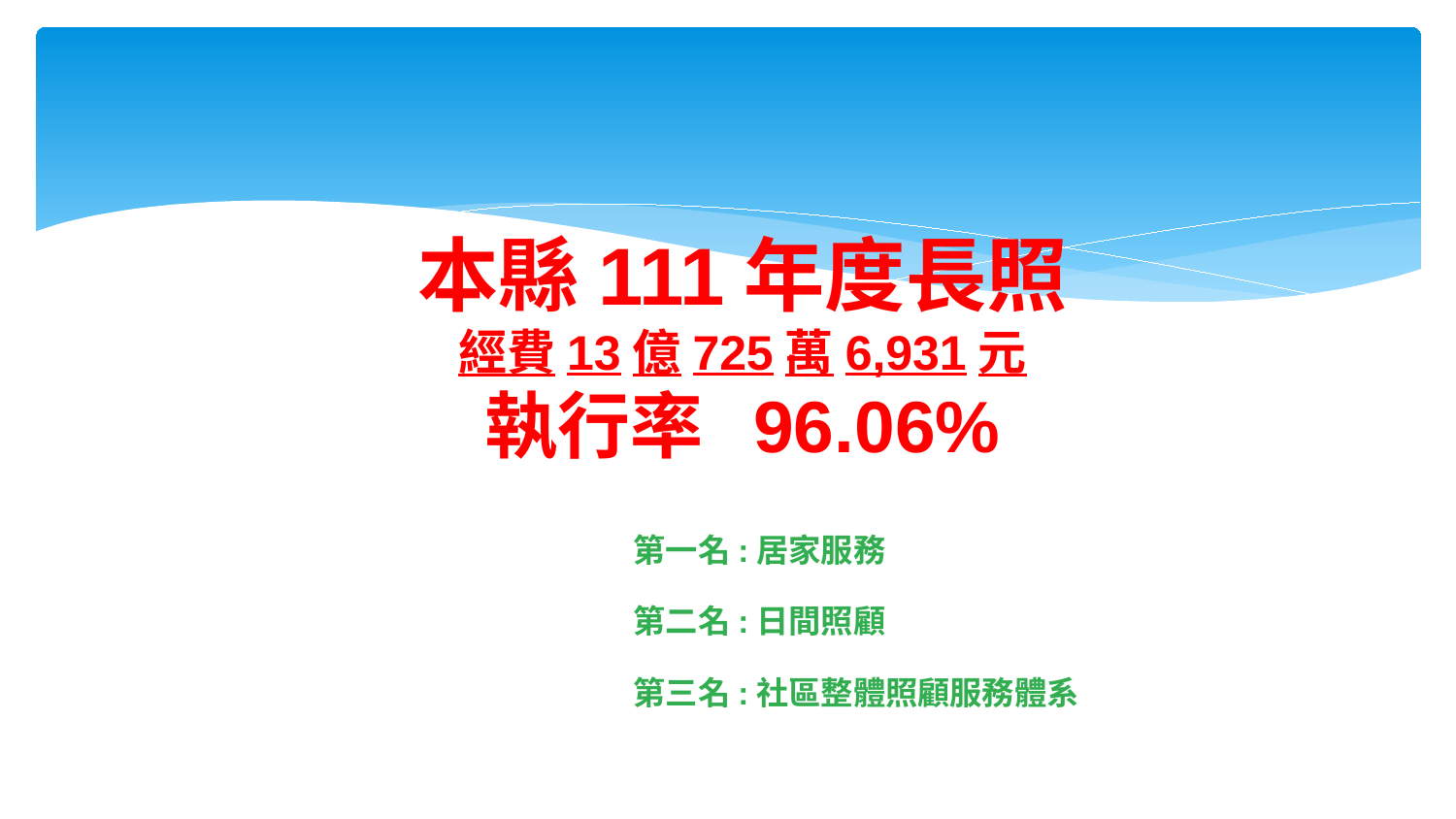

# 本縣111年度長照 經費13億725萬6,931元 執行率  96.06%
第一名:居家服務
第二名:日間照顧
第三名:社區整體照顧服務體系